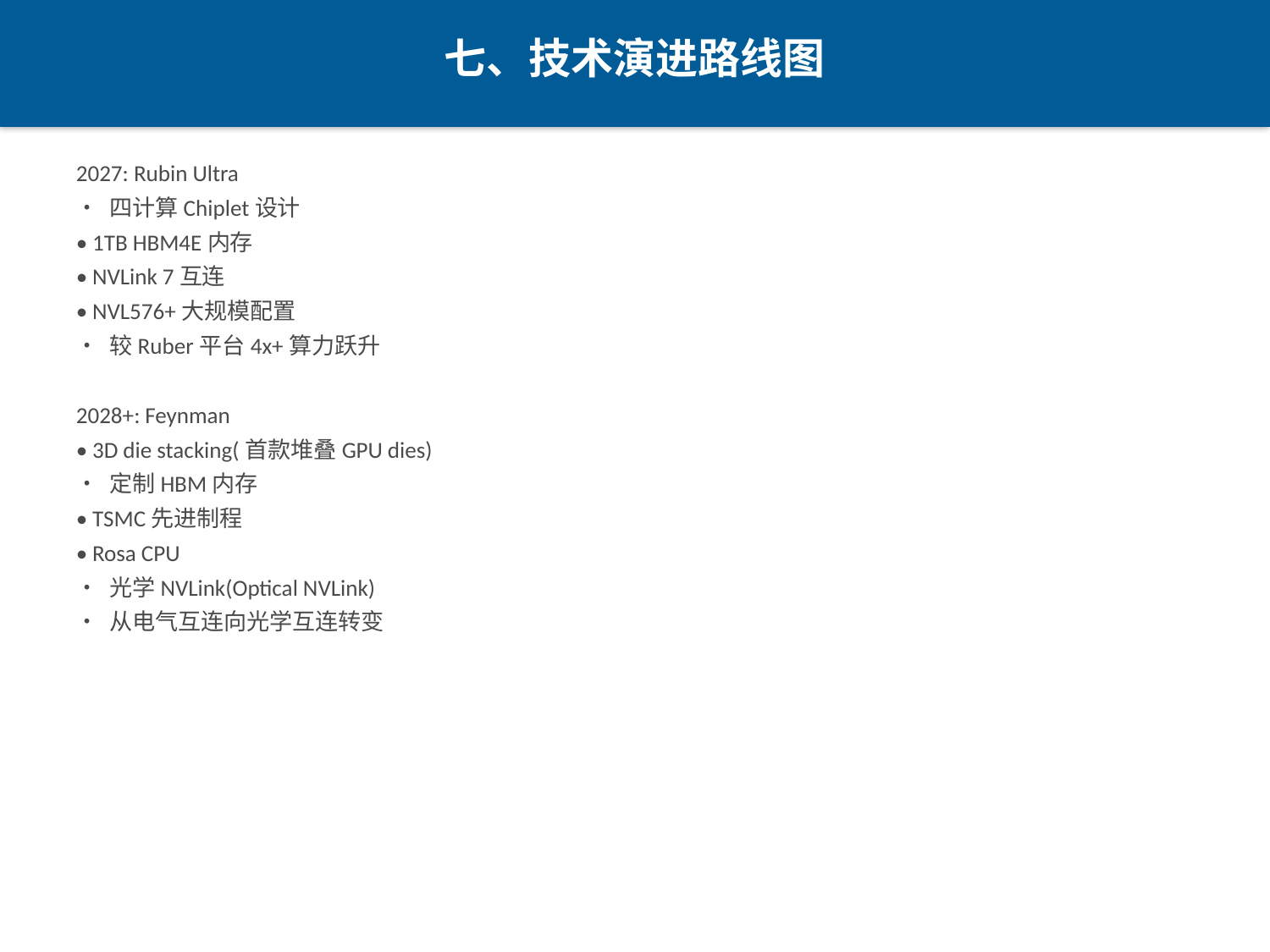

七、技术演进路线图
2027: Rubin Ultra
• 四计算Chiplet设计
• 1TB HBM4E内存
• NVLink 7互连
• NVL576+大规模配置
• 较Ruber平台4x+算力跃升

2028+: Feynman
• 3D die stacking(首款堆叠GPU dies)
• 定制HBM内存
• TSMC先进制程
• Rosa CPU
• 光学NVLink(Optical NVLink)
• 从电气互连向光学互连转变